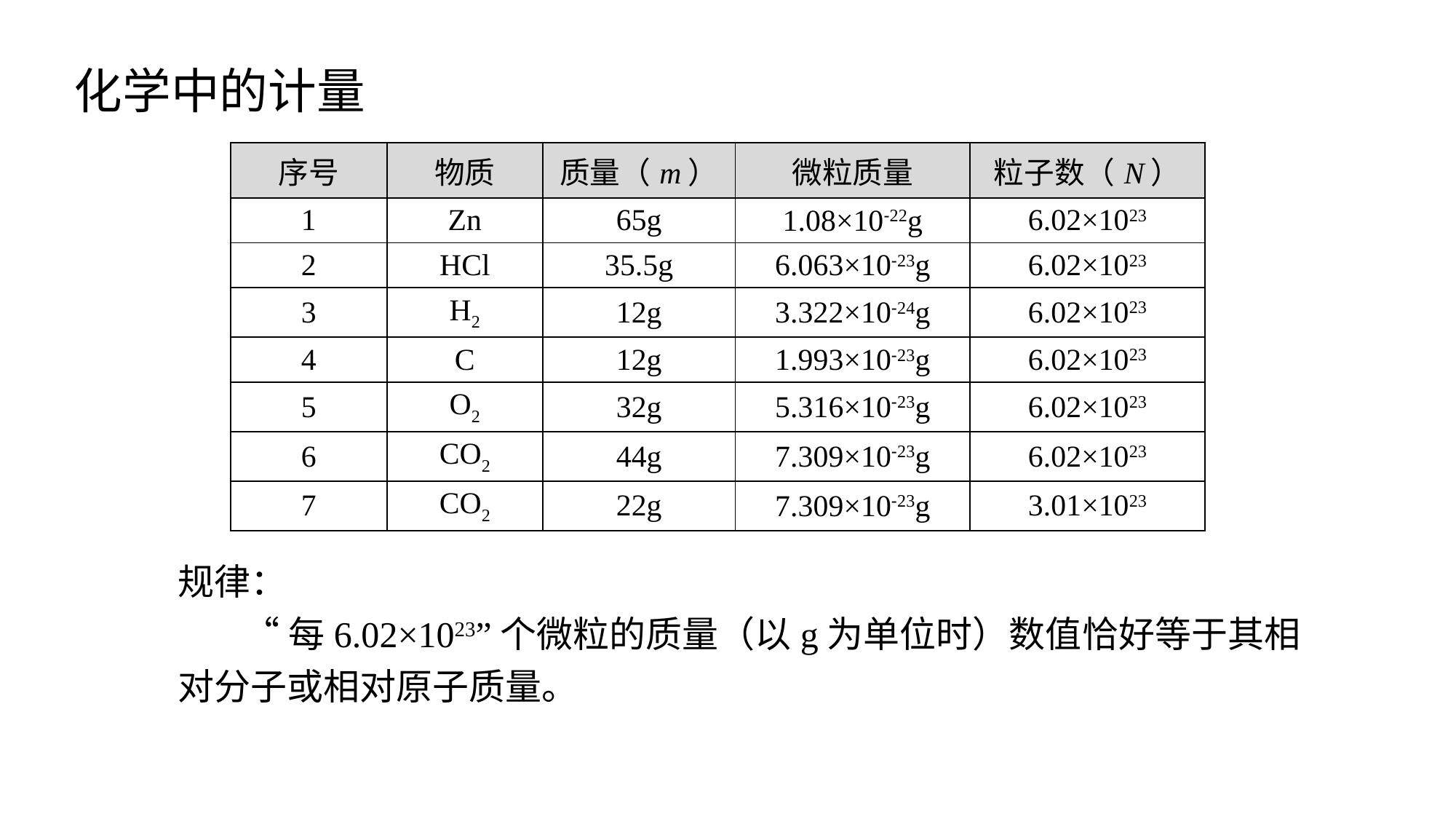

化学中的计量
| 序号 | 物质 | 质量（m） | 微粒质量 | 粒子数（N） |
| --- | --- | --- | --- | --- |
| 1 | Zn | 65g | 1.08×10-22g | 6.02×1023 |
| 2 | HCl | 35.5g | 6.063×10-23g | 6.02×1023 |
| 3 | H2 | 12g | 3.322×10-24g | 6.02×1023 |
| 4 | C | 12g | 1.993×10-23g | 6.02×1023 |
| 5 | O2 | 32g | 5.316×10-23g | 6.02×1023 |
| 6 | CO2 | 44g | 7.309×10-23g | 6.02×1023 |
| 7 | CO2 | 22g | 7.309×10-23g | 3.01×1023 |
规律：
        “每6.02×1023”个微粒的质量（以g为单位时）数值恰好等于其相对分子或相对原子质量。